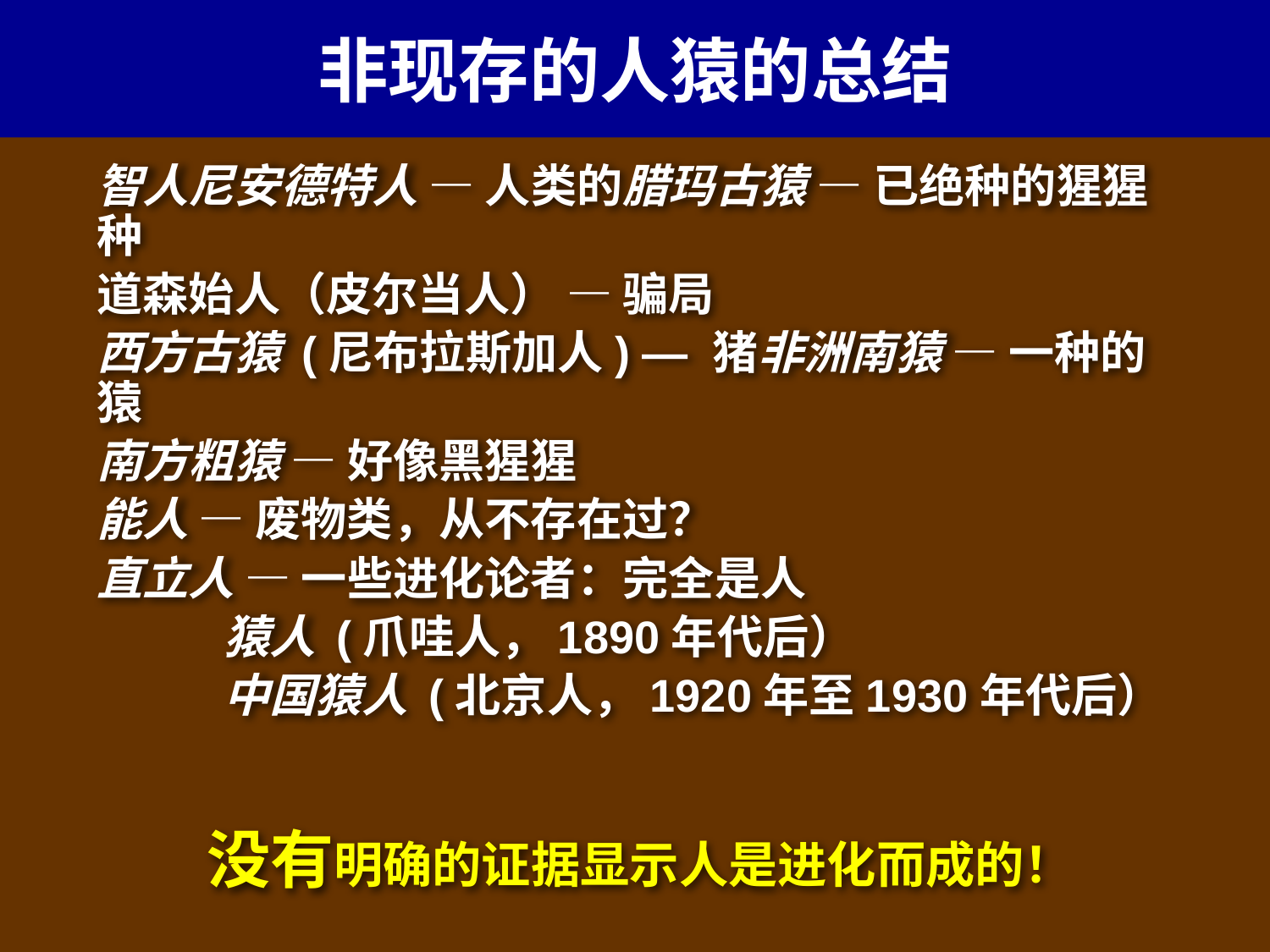

# 非现存的人猿的总结
智人尼安德特人 — 人类的腊玛古猿 — 已绝种的猩猩种
道森始人（皮尔当人） — 骗局
西方古猿 (尼布拉斯加人) — 猪非洲南猿 — 一种的猿
南方粗猿 — 好像黑猩猩
能人 — 废物类，从不存在过？
直立人 — 一些进化论者：完全是人
	猿人 (爪哇人，1890年代后）
	中国猿人 (北京人，1920年至1930年代后）
没有明确的证据显示人是进化而成的！